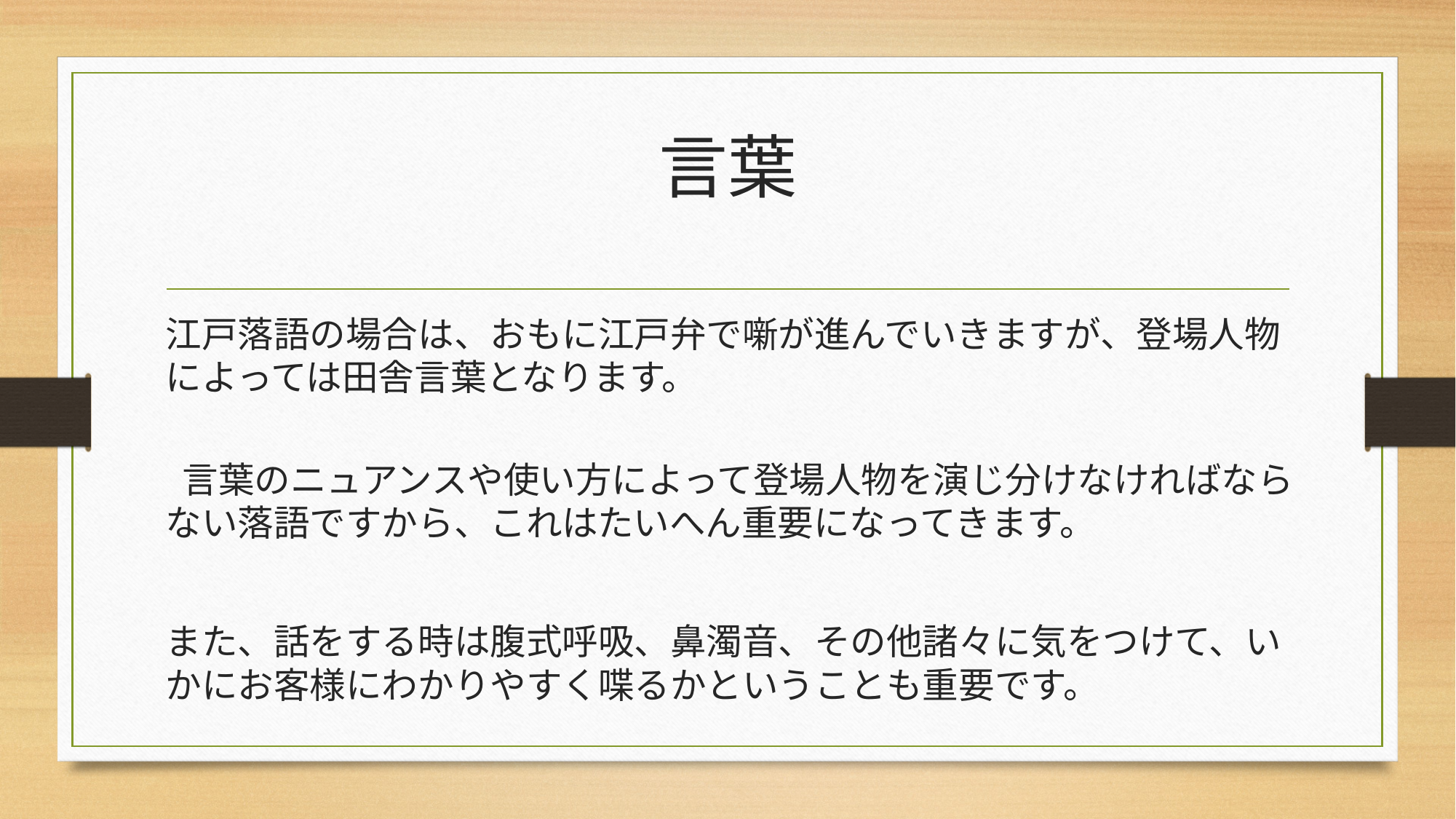

# 言葉
江戸落語の場合は、おもに江戸弁で噺が進んでいきますが、登場人物によっては田舎言葉となります。
 言葉のニュアンスや使い方によって登場人物を演じ分けなければならない落語ですから、これはたいへん重要になってきます。

また、話をする時は腹式呼吸、鼻濁音、その他諸々に気をつけて、いかにお客様にわかりやすく喋るかということも重要です。